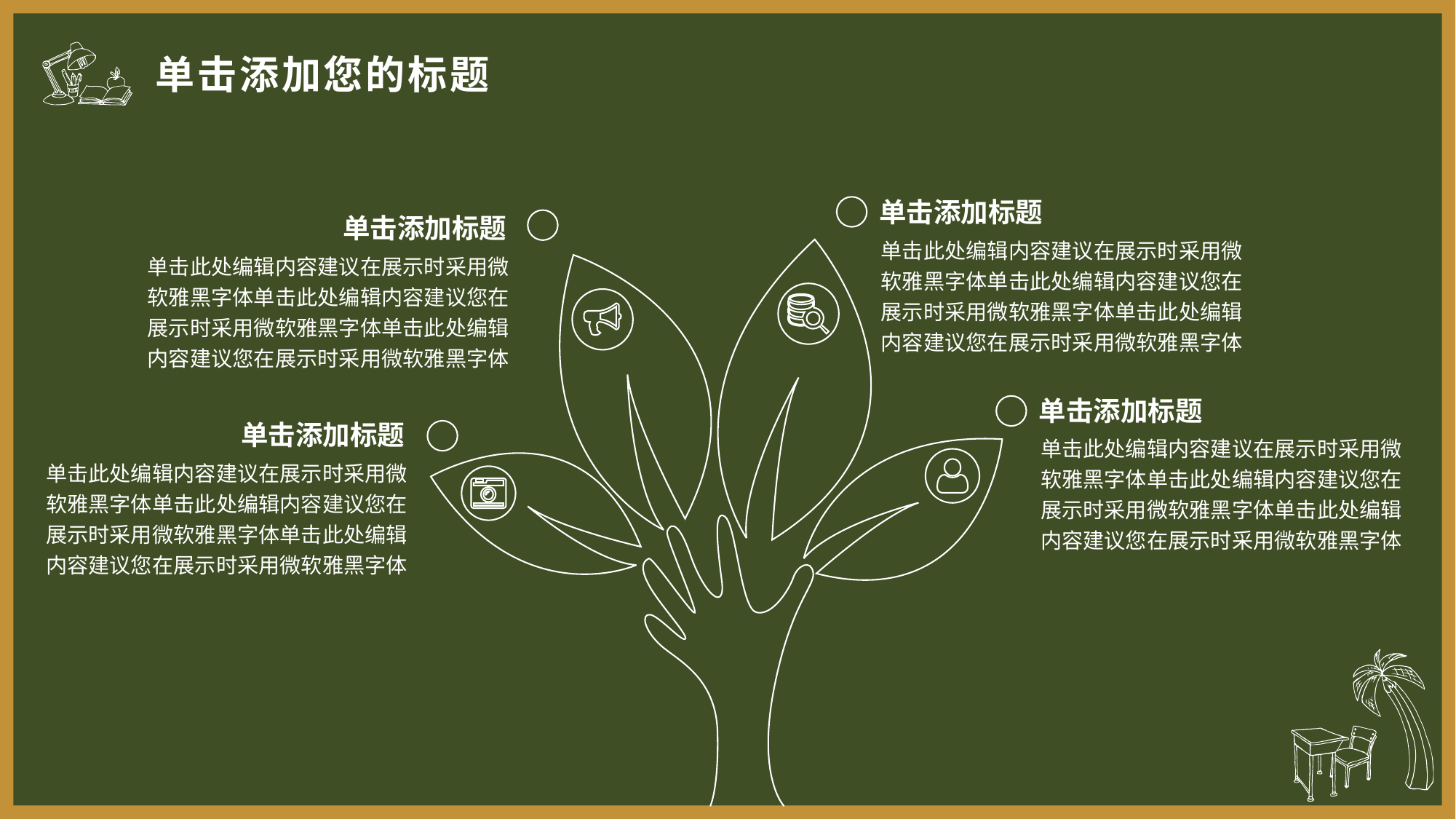

单击添加您的标题
单击添加标题

单击添加标题

单击此处编辑内容建议在展示时采用微软雅黑字体单击此处编辑内容建议您在展示时采用微软雅黑字体单击此处编辑内容建议您在展示时采用微软雅黑字体

单击此处编辑内容建议在展示时采用微软雅黑字体单击此处编辑内容建议您在展示时采用微软雅黑字体单击此处编辑内容建议您在展示时采用微软雅黑字体

单击添加标题

单击添加标题

单击此处编辑内容建议在展示时采用微软雅黑字体单击此处编辑内容建议您在展示时采用微软雅黑字体单击此处编辑内容建议您在展示时采用微软雅黑字体

单击此处编辑内容建议在展示时采用微软雅黑字体单击此处编辑内容建议您在展示时采用微软雅黑字体单击此处编辑内容建议您在展示时采用微软雅黑字体